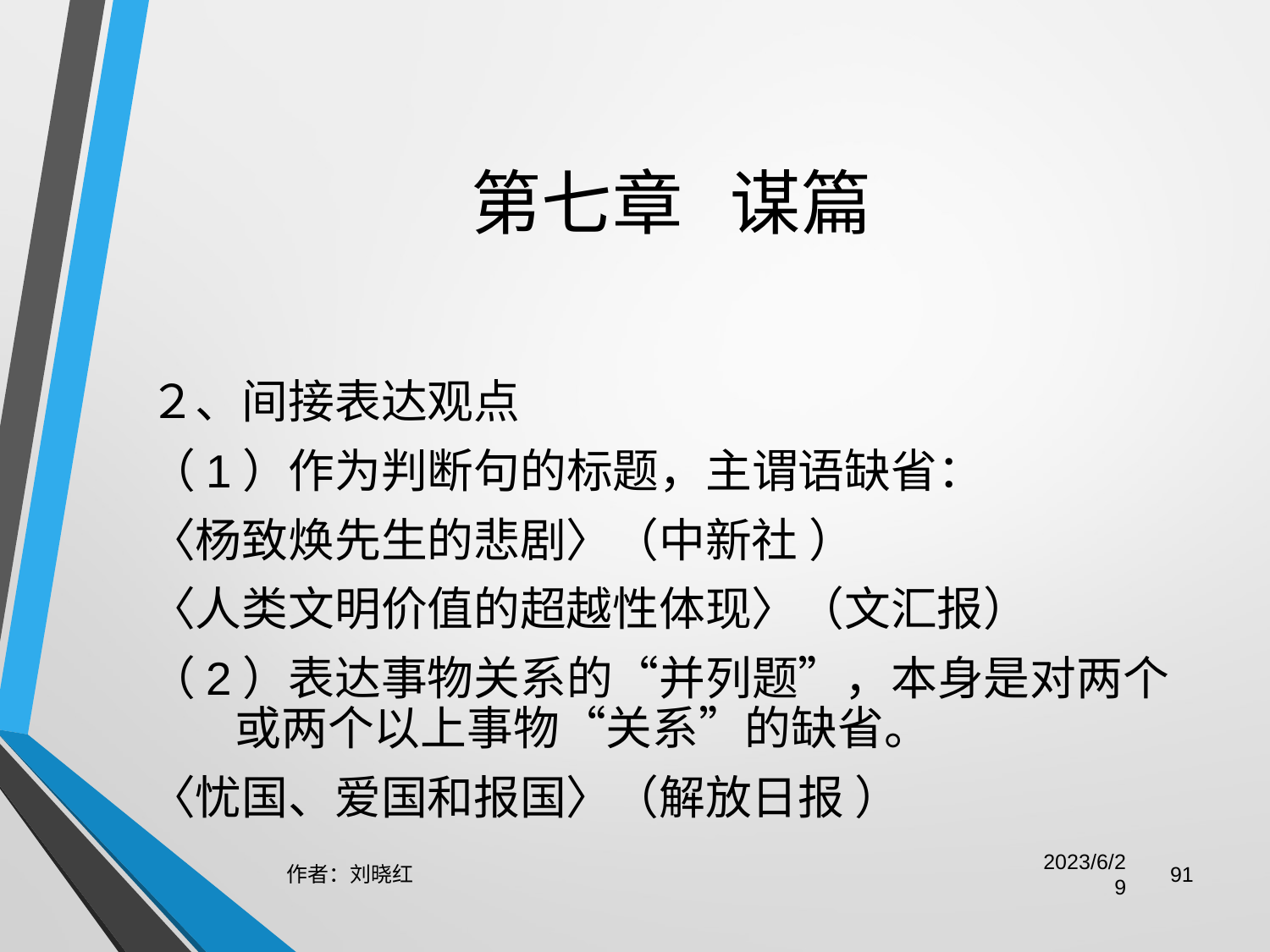

# 第七章   谋篇
２、间接表达观点
（1）作为判断句的标题，主谓语缺省：
〈杨致焕先生的悲剧〉（中新社 ）
〈人类文明价值的超越性体现〉（文汇报）
（2）表达事物关系的“并列题”，本身是对两个或两个以上事物“关系”的缺省。
〈忧国、爱国和报国〉（解放日报 ）
作者：刘晓红
2023/6/29
91